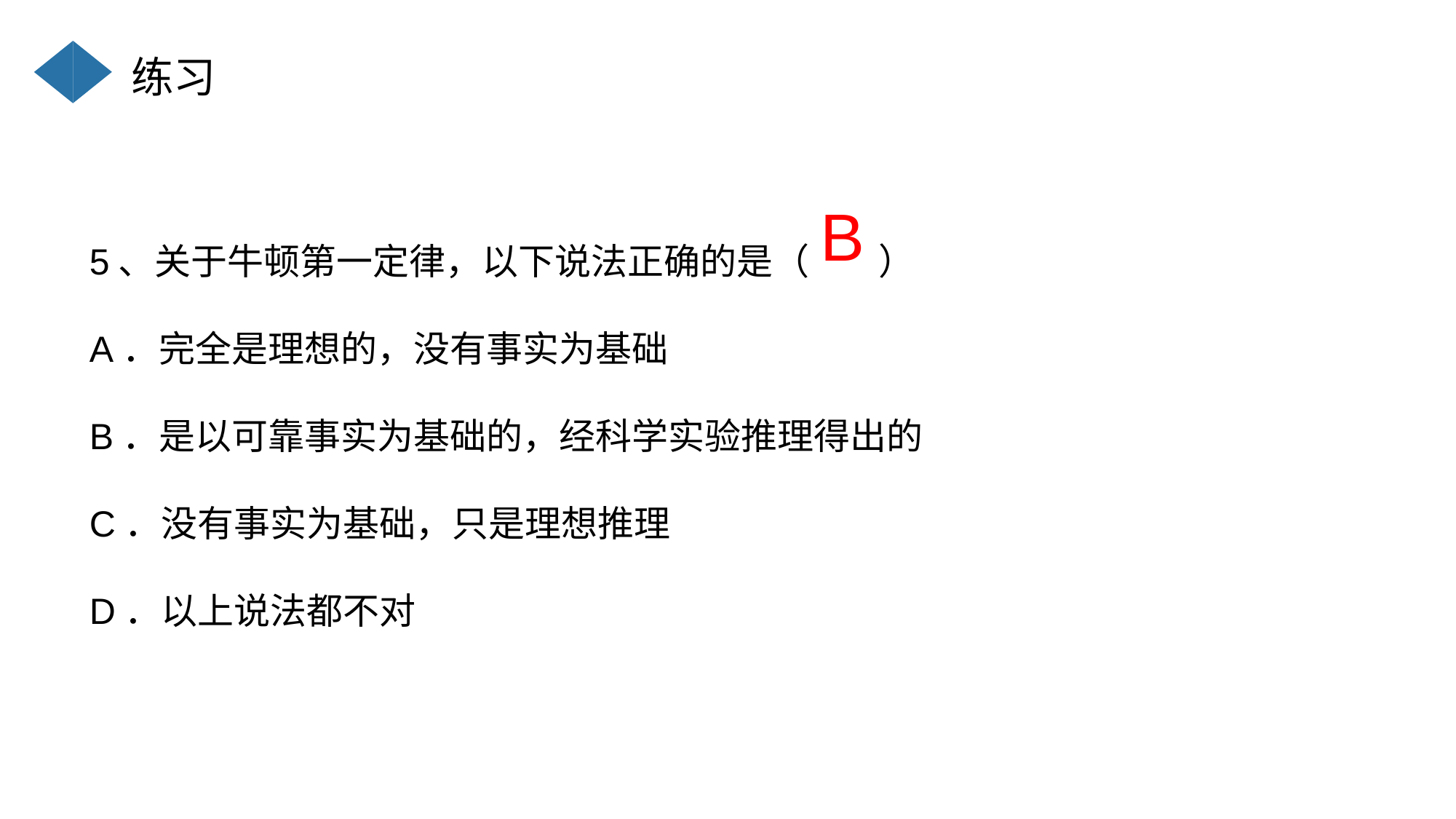

练习
5、关于牛顿第一定律，以下说法正确的是（　    ）
A．完全是理想的，没有事实为基础
B．是以可靠事实为基础的，经科学实验推理得出的
C．没有事实为基础，只是理想推理
D．以上说法都不对
B